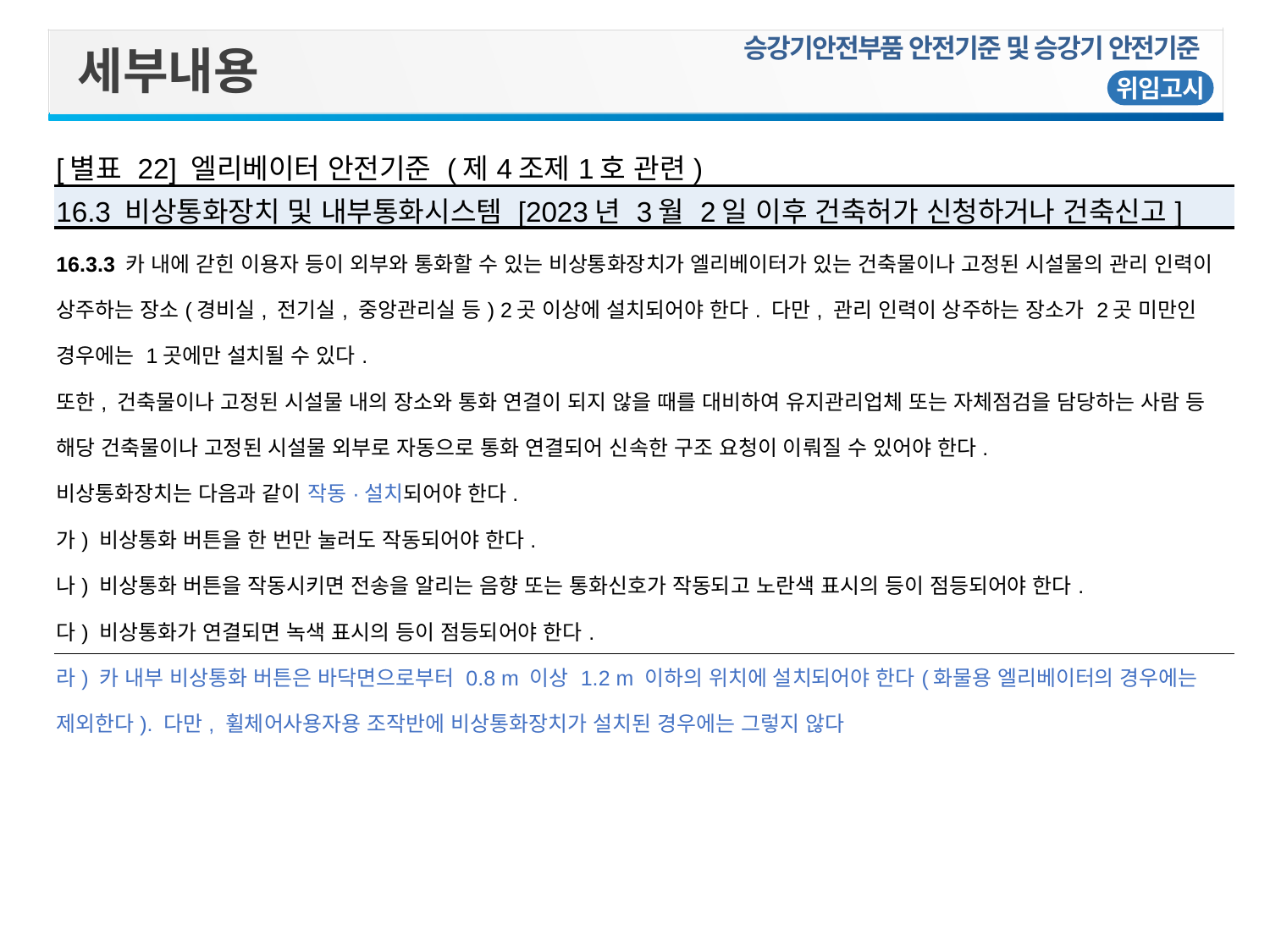

승강기안전부품 안전기준 및 승강기 안전기준
세부내용
위임고시

| [별표 22] 엘리베이터 안전기준 (제4조제1호 관련) |
| --- |
| 16.3 비상통화장치 및 내부통화시스템 [2023년 3월 2일 이후 건축허가 신청하거나 건축신고] |
| 16.3.3 카 내에 갇힌 이용자 등이 외부와 통화할 수 있는 비상통화장치가 엘리베이터가 있는 건축물이나 고정된 시설물의 관리 인력이 상주하는 장소(경비실, 전기실, 중앙관리실 등) 2곳 이상에 설치되어야 한다. 다만, 관리 인력이 상주하는 장소가 2곳 미만인 경우에는 1곳에만 설치될 수 있다. 또한, 건축물이나 고정된 시설물 내의 장소와 통화 연결이 되지 않을 때를 대비하여 유지관리업체 또는 자체점검을 담당하는 사람 등 해당 건축물이나 고정된 시설물 외부로 자동으로 통화 연결되어 신속한 구조 요청이 이뤄질 수 있어야 한다. 비상통화장치는 다음과 같이 작동·설치되어야 한다. 가) 비상통화 버튼을 한 번만 눌러도 작동되어야 한다. 나) 비상통화 버튼을 작동시키면 전송을 알리는 음향 또는 통화신호가 작동되고 노란색 표시의 등이 점등되어야 한다. 다) 비상통화가 연결되면 녹색 표시의 등이 점등되어야 한다. 라) 카 내부 비상통화 버튼은 바닥면으로부터 0.8 m 이상 1.2 m 이하의 위치에 설치되어야 한다(화물용 엘리베이터의 경우에는 제외한다). 다만, 휠체어사용자용 조작반에 비상통화장치가 설치된 경우에는 그렇지 않다 |